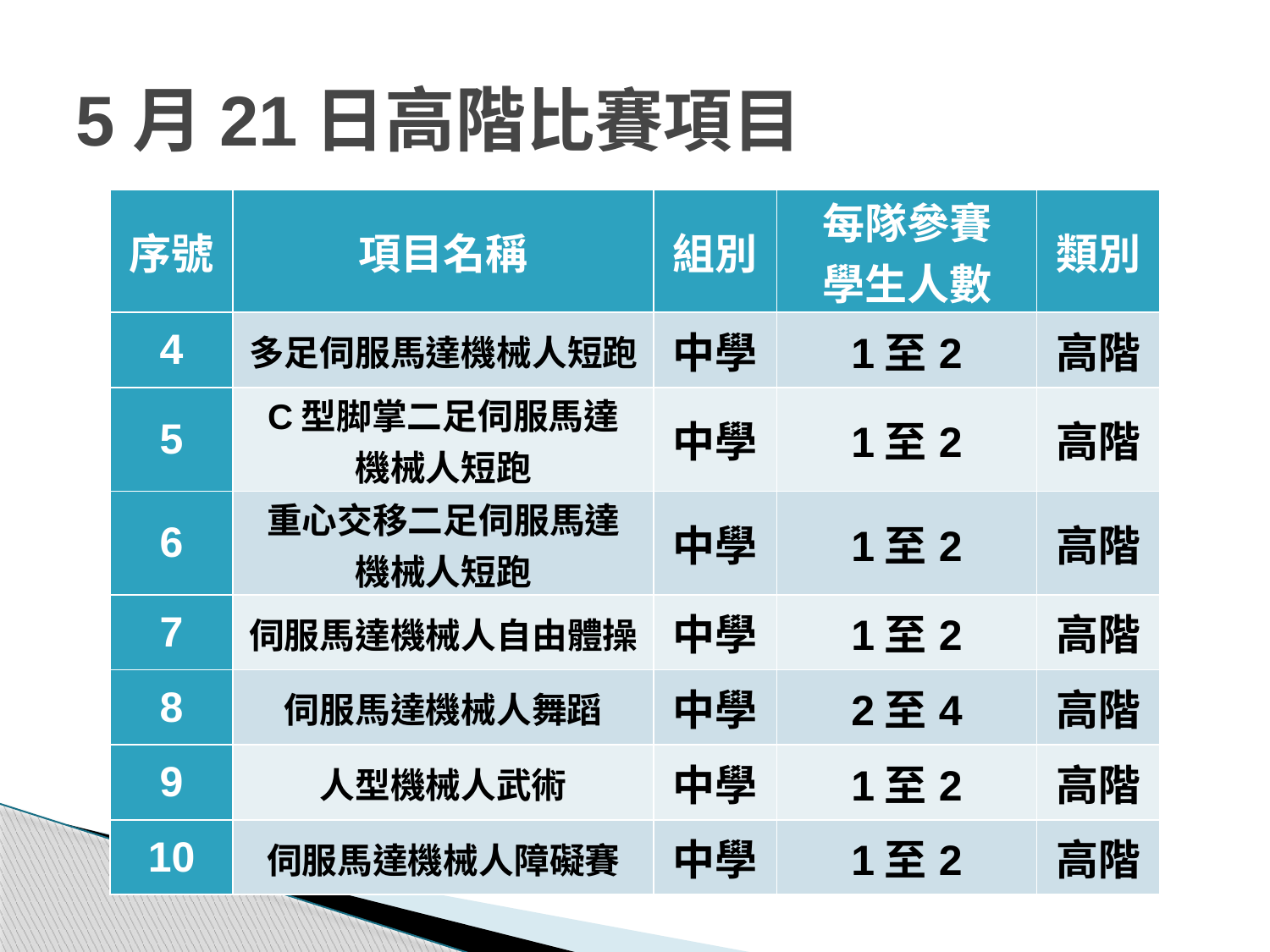

# 5月21日高階比賽項目
| 序號 | 項目名稱 | 組別 | 每隊參賽 學生人數 | 類別 |
| --- | --- | --- | --- | --- |
| 4 | 多足伺服馬達機械人短跑 | 中學 | 1至2 | 高階 |
| 5 | C型脚掌二足伺服馬達 機械人短跑 | 中學 | 1至2 | 高階 |
| 6 | 重心交移二足伺服馬達 機械人短跑 | 中學 | 1至2 | 高階 |
| 7 | 伺服馬達機械人自由體操 | 中學 | 1至2 | 高階 |
| 8 | 伺服馬達機械人舞蹈 | 中學 | 2至4 | 高階 |
| 9 | 人型機械人武術 | 中學 | 1至2 | 高階 |
| 10 | 伺服馬達機械人障礙賽 | 中學 | 1至2 | 高階 |